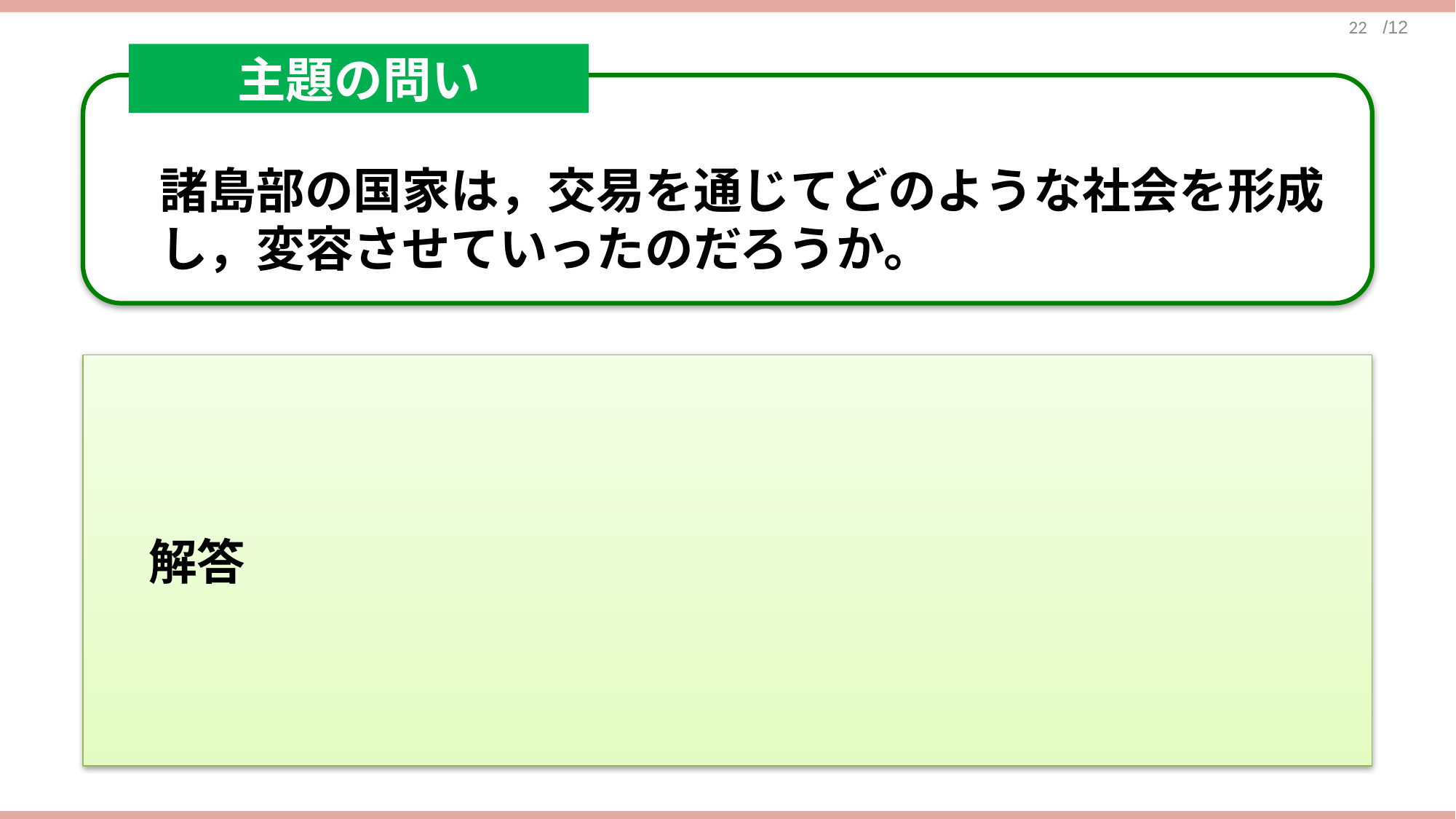

主題の問い

諸島部の国家は，交易を通じてどのような社会を形成し，変容させていったのだろうか。
解答